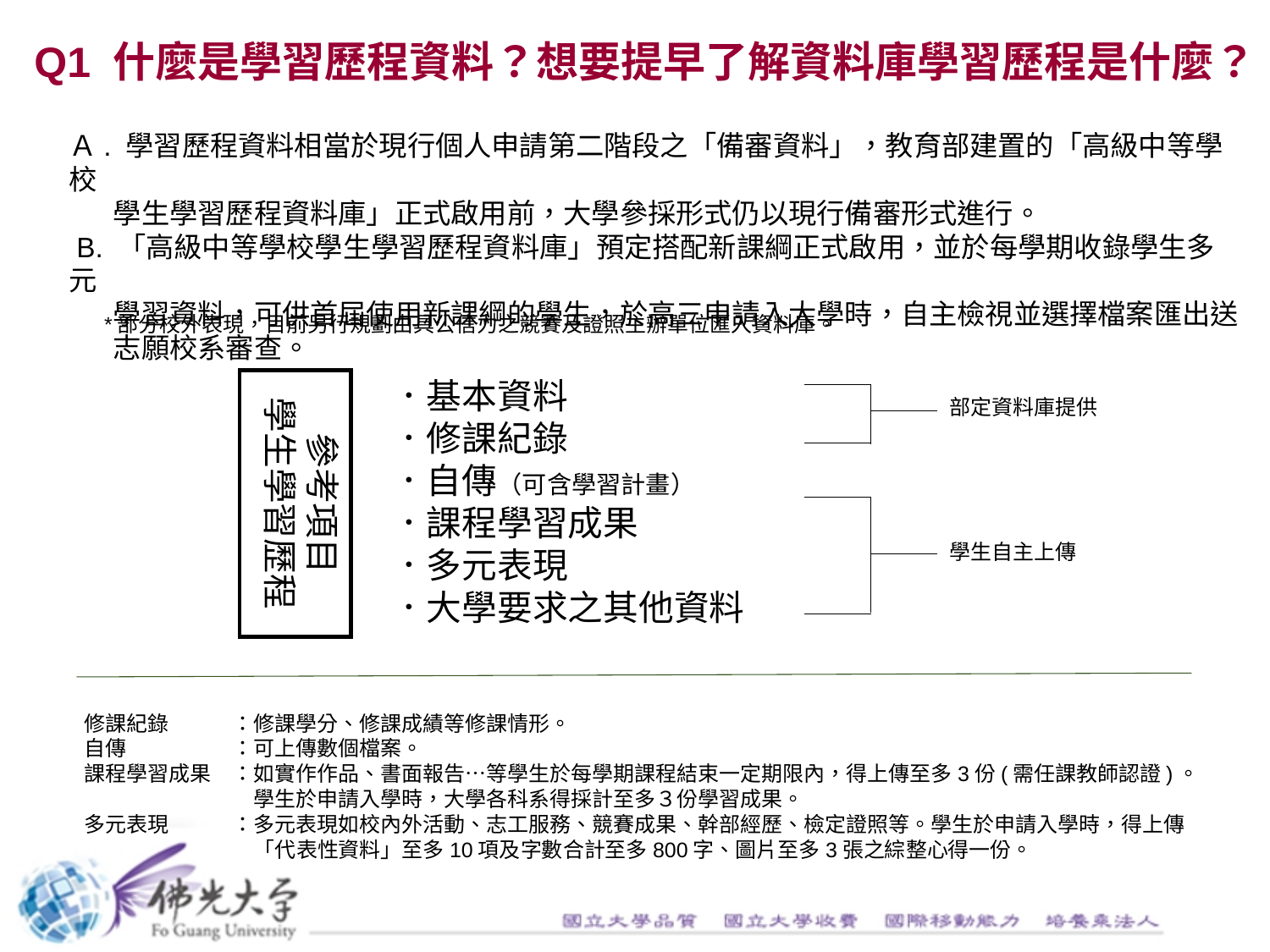

Q1 什麼是學習歷程資料？想要提早了解資料庫學習歷程是什麼？
Ａ. 學習歷程資料相當於現行個人申請第二階段之「備審資料」，教育部建置的「高級中等學校
      學生學習歷程資料庫」正式啟用前，大學參採形式仍以現行備審形式進行。
 B. 「高級中等學校學生學習歷程資料庫」預定搭配新課綱正式啟用，並於每學期收錄學生多元
      學習資料，可供首屆使用新課綱的學生，於高三申請入大學時，自主檢視並選擇檔案匯出送
      志願校系審查。
      *部分校外表現，目前另行規劃由具公信力之競賽及證照主辦單位匯入資料庫。
．基本資料
．修課紀錄
．自傳（可含學習計畫）
．課程學習成果
．多元表現
．大學要求之其他資料
參考項目
學生學習歷程
部定資料庫提供
學生自主上傳
修課紀錄　　　：修課學分、修課成績等修課情形。
自傳　　　　　：可上傳數個檔案。
課程學習成果　：如實作作品、書面報告…等學生於每學期課程結束一定期限內，得上傳至多3份(需任課教師認證)。
　　　　　　　　學生於申請入學時，大學各科系得採計至多３份學習成果。
多元表現　　　：多元表現如校內外活動、志工服務、競賽成果、幹部經歷、檢定證照等。學生於申請入學時，得上傳
　　　　　　　　「代表性資料」至多10項及字數合計至多800字、圖片至多3張之綜整心得一份。